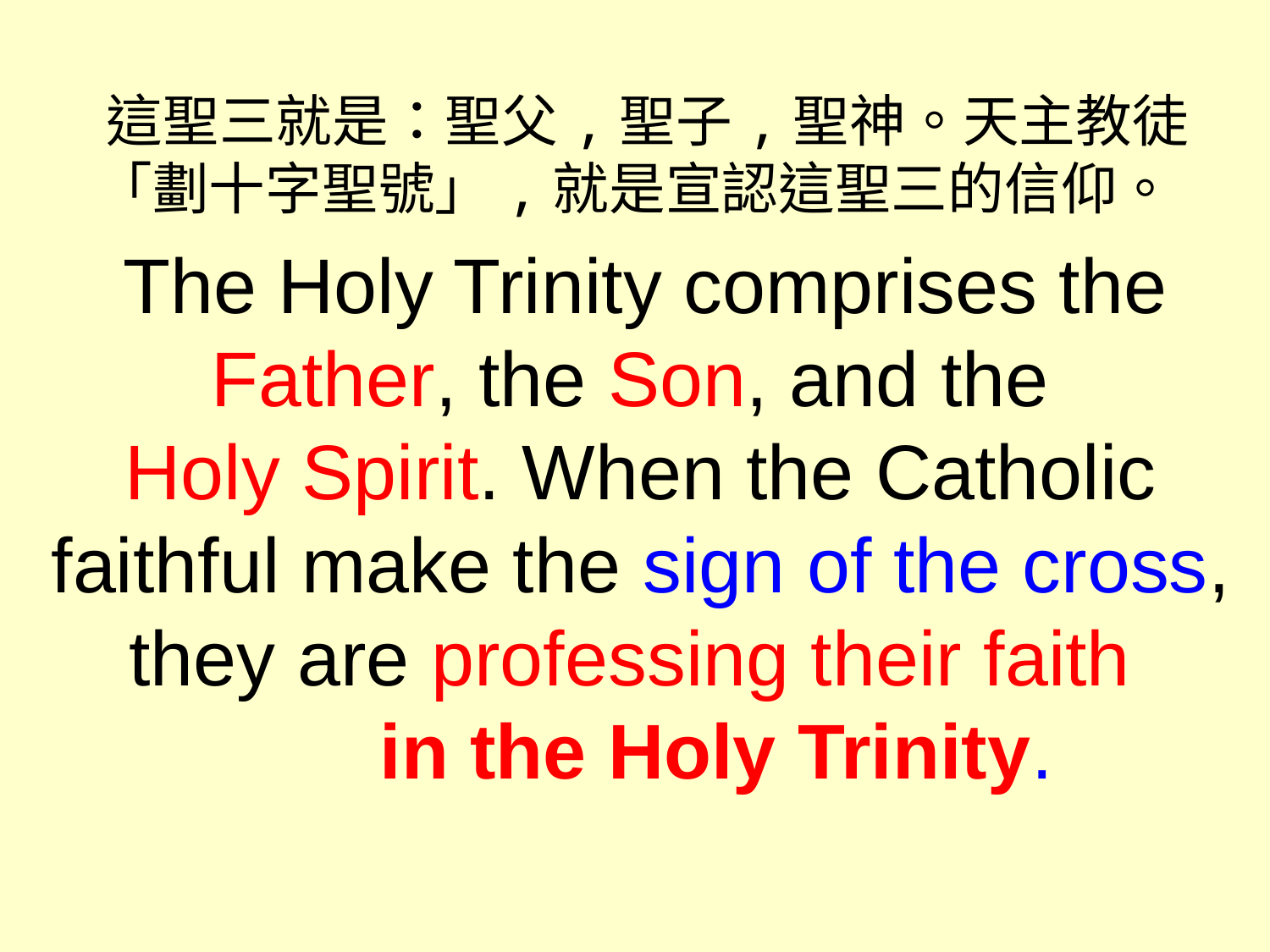

這聖三就是：聖父,聖子,聖神。天主教徒
「劃十字聖號」,就是宣認這聖三的信仰。
 The Holy Trinity comprises the Father, the Son, and the
Holy Spirit. When the Catholic faithful make the sign of the cross, they are professing their faith
       in the Holy Trinity.